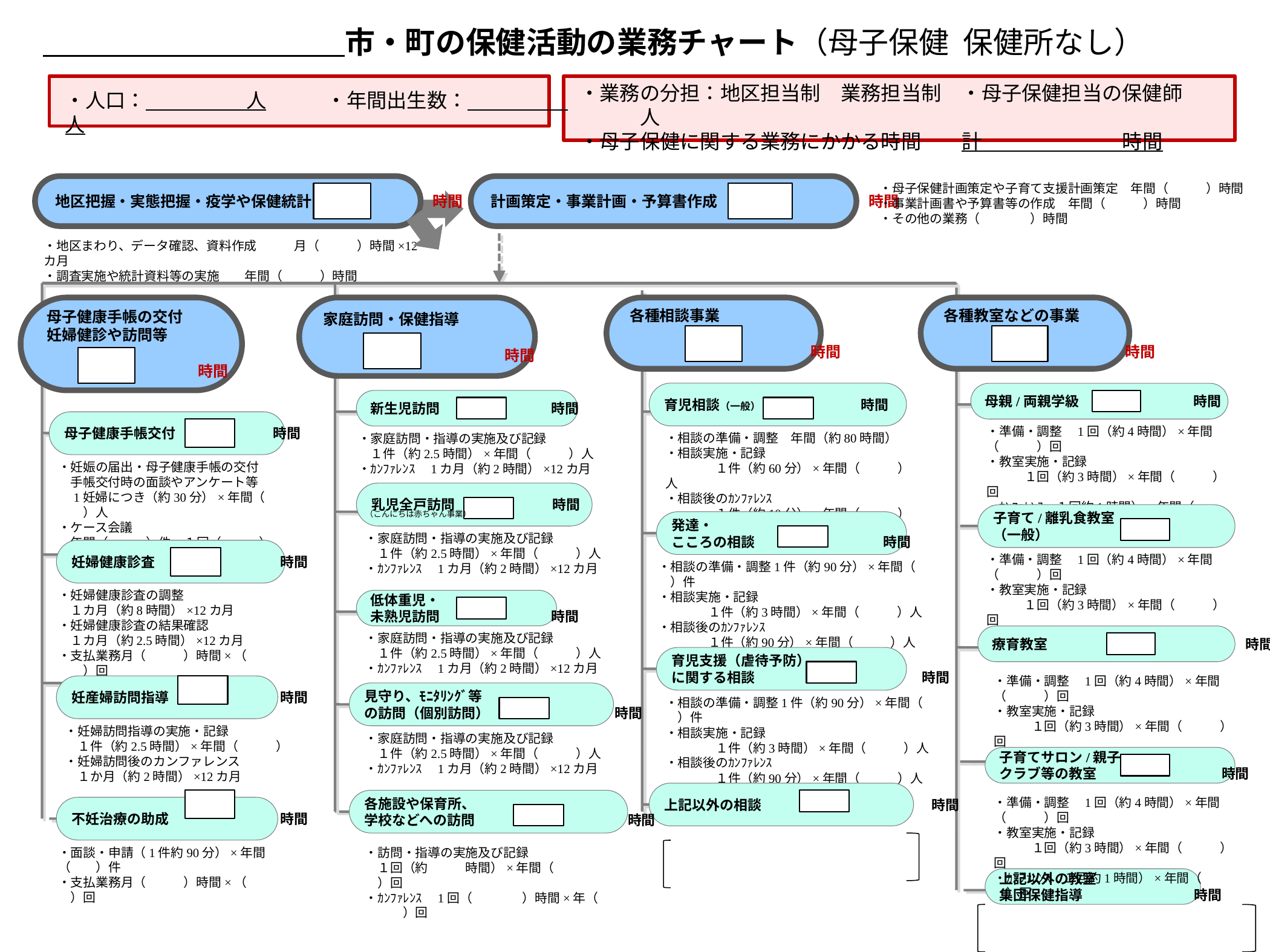

市・町の保健活動の業務チャート（母子保健  保健所なし）

・業務の分担：地区担当制　業務担当制　・母子保健担当の保健師　　　　　人
・母子保健に関する業務にかかる時間　　計　　　　　　　時間

・人口：　　　　　人　　　・年間出生数：　　　　　人

地区把握・実態把握・疫学や保健統計　　　　　　　　時間
計画策定・事業計画・予算書作成　　　　　　　　　　時間
・母子保健計画策定や子育て支援計画策定　年間（　　　）時間
・事業計画書や予算書等の作成　年間（　　　）時間
・その他の業務（　　　　）時間

・地区まわり、データ確認、資料作成　　　月（　　　）時間×12カ月
・調査実施や統計資料等の実施　　年間（　　　）時間

母子健康手帳の交付
妊婦健診や訪問等

　　　　　　　　　　時間
家庭訪問・保健指導

　　　　　　　　　　　　時間
各種相談事業

　　　　　　　　　　　　時間
各種教室などの事業

　　　　　　　　　　　　時間

育児相談（一般）　　　　　　　 時間

・相談の準備・調整　年間（約80時間）
・相談実施・記録
　　　　１件（約60分）×年間（　　　）人
・相談後のｶﾝﾌｧﾚﾝｽ
　　　　１件（約10分）×年間（　　　）人
発達・
こころの相談　 　　　　　　　　時間

・相談の準備・調整1件（約90分）×年間（　　）件
・相談実施・記録
　　　　１件（約3時間）×年間（　　　）人
・相談後のｶﾝﾌｧﾚﾝｽ
　　　　１件（約90分）×年間（　　　）人
育児支援（虐待予防）
に関する相談　　　　　　　　　　　　時間

上記以外の相談　 　　　　　　　　　　　時間

母親/両親学級　　　　　　 　　時間
新生児訪問　　　　　　　　時間

母子健康手帳交付　　　　　　　時間

・準備・調整　1回（約4時間）×年間（　　　）回
・教室実施・記録
　　　１回（約3時間）×年間（　　　）回
・ｶﾝﾌｧﾚﾝｽ　１回約1時間）×年間（　　　）回
・家庭訪問・指導の実施及び記録
　１件（約2.5時間）×年間（　　　）人
・ｶﾝﾌｧﾚﾝｽ　1カ月（約2時間）×12カ月

・妊娠の届出・母子健康手帳の交付
　手帳交付時の面談やアンケート等
　1妊婦につき（約30分）×年間（　　　）人
・ケース会議
　年間（　　　）件×１回（　　　）時間
乳児全戸訪問　　　　　　　時間

（こんにちは赤ちゃん事業）

子育て/離乳食教室
（一般）　　　　　　　　　　　　　　　　時間

・家庭訪問・指導の実施及び記録
　１件（約2.5時間）×年間（　　　）人
・ｶﾝﾌｧﾚﾝｽ　1カ月（約2時間）×12カ月

妊婦健康診査　　　　　　　　　時間

・準備・調整　1回（約4時間）×年間（　　　）回
・教室実施・記録
　　　１回（約3時間）×年間（　　　）回
・ｶﾝﾌｧﾚﾝｽ　１回約1時間）×年間（　　　）回

・妊婦健康診査の調整
　１カ月（約8時間）×12カ月
・妊婦健康診査の結果確認
　１カ月（約2.5時間）×12カ月
・支払業務月（　　　）時間×（　　　　）回

低体重児・
未熟児訪問　　　　　　　　時間

・家庭訪問・指導の実施及び記録
　１件（約2.5時間）×年間（　　　）人
・ｶﾝﾌｧﾚﾝｽ　1カ月（約2時間）×12カ月
療育教室　　　　　　 　　　　　　　　時間

・準備・調整　1回（約4時間）×年間（　　　）回
・教室実施・記録
　　　１回（約3時間）×年間（　　　）回
・ｶﾝﾌｧﾚﾝｽ　１回約1時間）×年間（　　　）回
妊産婦訪問指導　　　　　　　　時間

見守り、ﾓﾆﾀﾘﾝｸﾞ等
の訪問（個別訪問）　　　　　　　　　時間

・相談の準備・調整1件（約90分）×年間（　　）件
・相談実施・記録
　　　　１件（約3時間）×年間（　　　）人
・相談後のｶﾝﾌｧﾚﾝｽ
　　　　１件（約90分）×年間（　　　）人

・妊婦訪問指導の実施・記録
　１件（約2.5時間）×年間（　　　）
・妊婦訪問後のカンファレンス
　１か月（約2時間）×12カ月
・家庭訪問・指導の実施及び記録
　１件（約2.5時間）×年間（　　　）人
・ｶﾝﾌｧﾚﾝｽ　1カ月（約2時間）×12カ月
子育てサロン/親子
クラブ等の教室　　　　　　　　　時間

各施設や保育所、
学校などへの訪問　　　　　　　　　　　時間
・準備・調整　1回（約4時間）×年間（　　　）回
・教室実施・記録
　　　１回（約3時間）×年間（　　　）回
・ｶﾝﾌｧﾚﾝｽ　１回約1時間）×年間（　　　）回
不妊治療の助成　　　　　　　　時間

・面談・申請（1件約90分）×年間（　　）件
・支払業務月（　　　）時間×（　　　　）回
・訪問・指導の実施及び記録
　１回（約　　　時間）×年間（　　　　　）回
・ｶﾝﾌｧﾚﾝｽ　1回（　　　　）時間×年（　　　　）回
上記以外の教室
集団保健指導　　　　　　　　時間